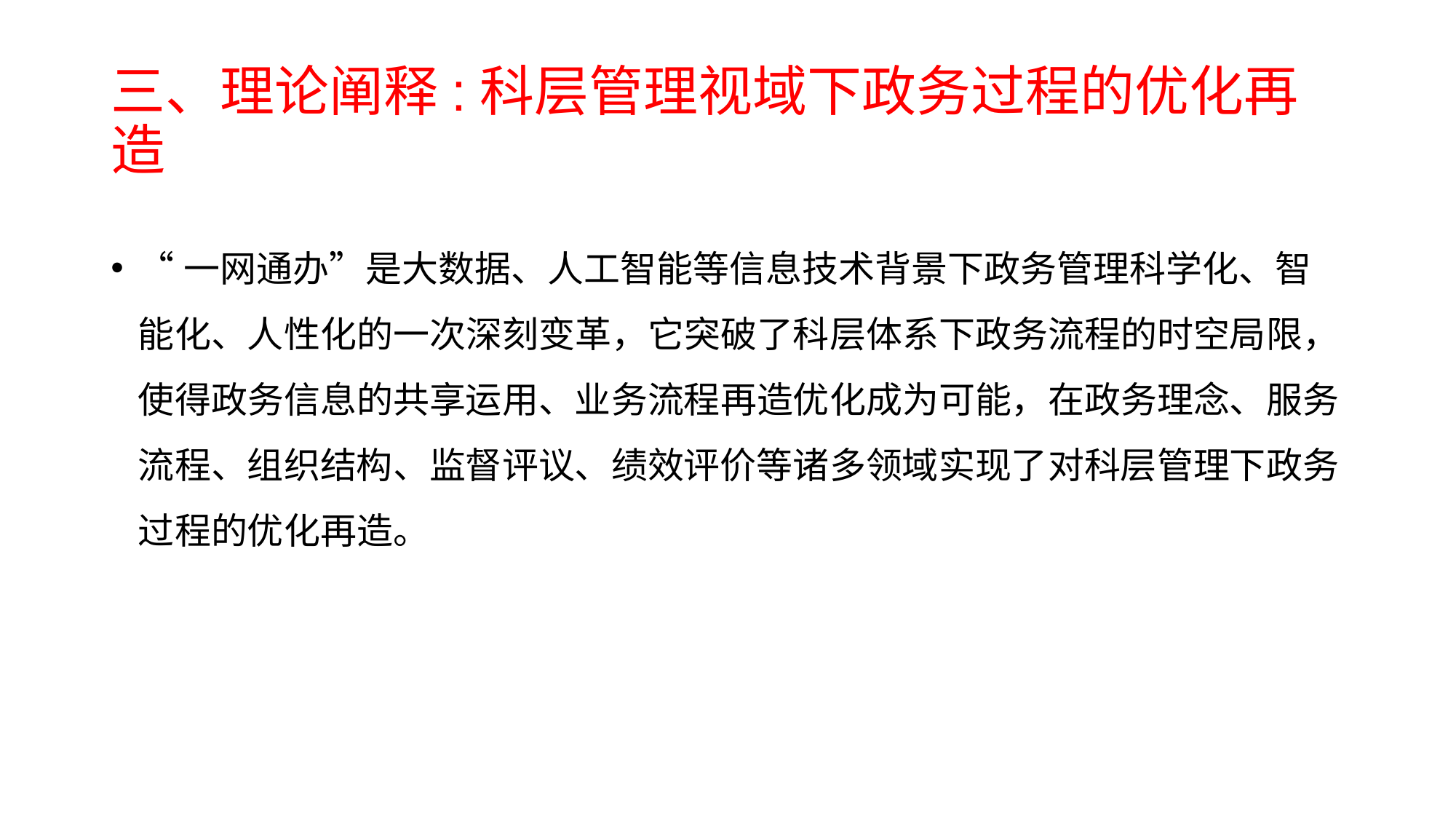

# 三、理论阐释:科层管理视域下政务过程的优化再造
“一网通办”是大数据、人工智能等信息技术背景下政务管理科学化、智能化、人性化的一次深刻变革，它突破了科层体系下政务流程的时空局限，使得政务信息的共享运用、业务流程再造优化成为可能，在政务理念、服务流程、组织结构、监督评议、绩效评价等诸多领域实现了对科层管理下政务过程的优化再造。